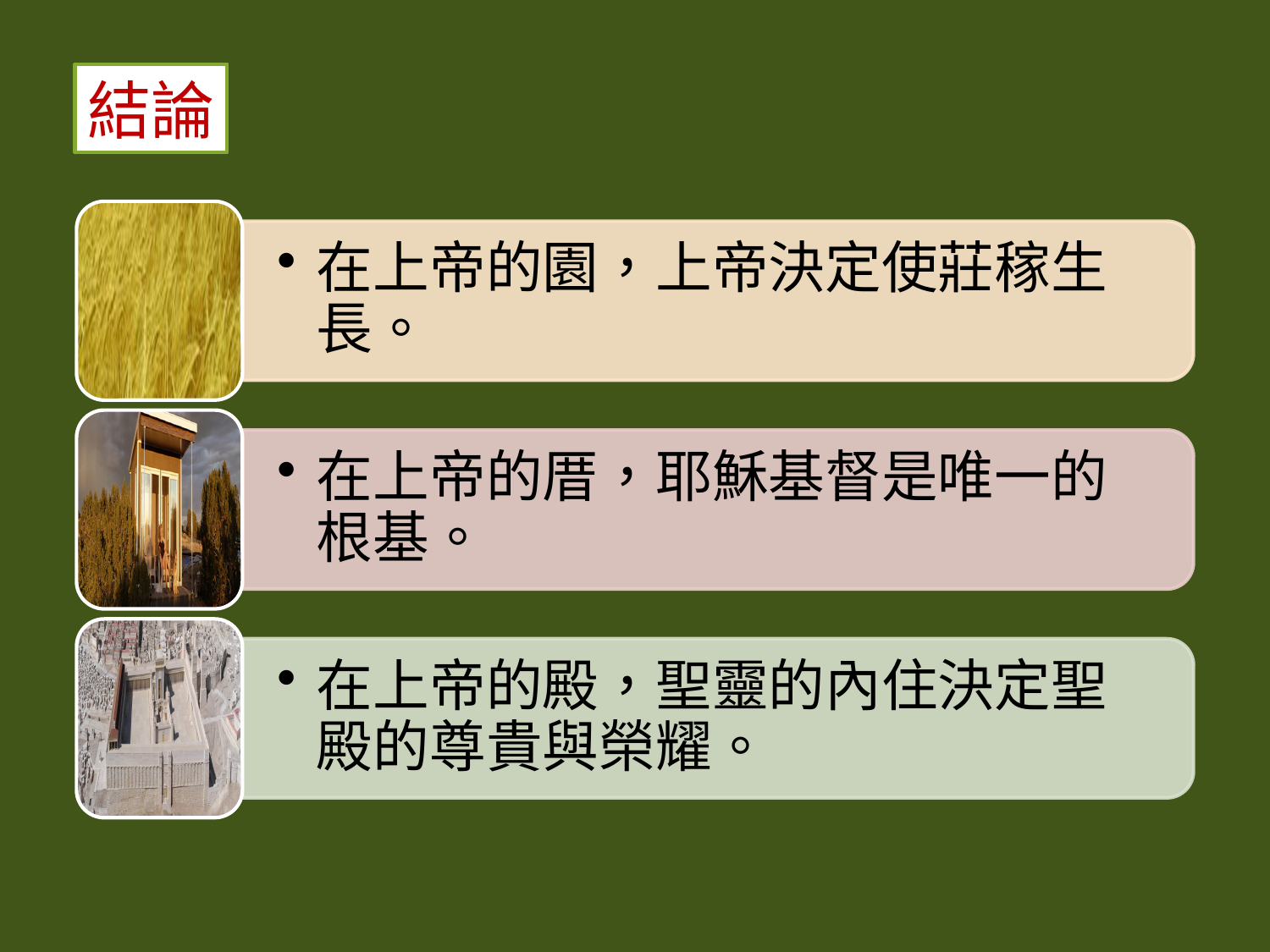

結論
在上帝的園，上帝決定使莊稼生長。

在上帝的厝，耶穌基督是唯一的根基。

在上帝的殿，聖靈的內住決定聖殿的尊貴與榮耀。